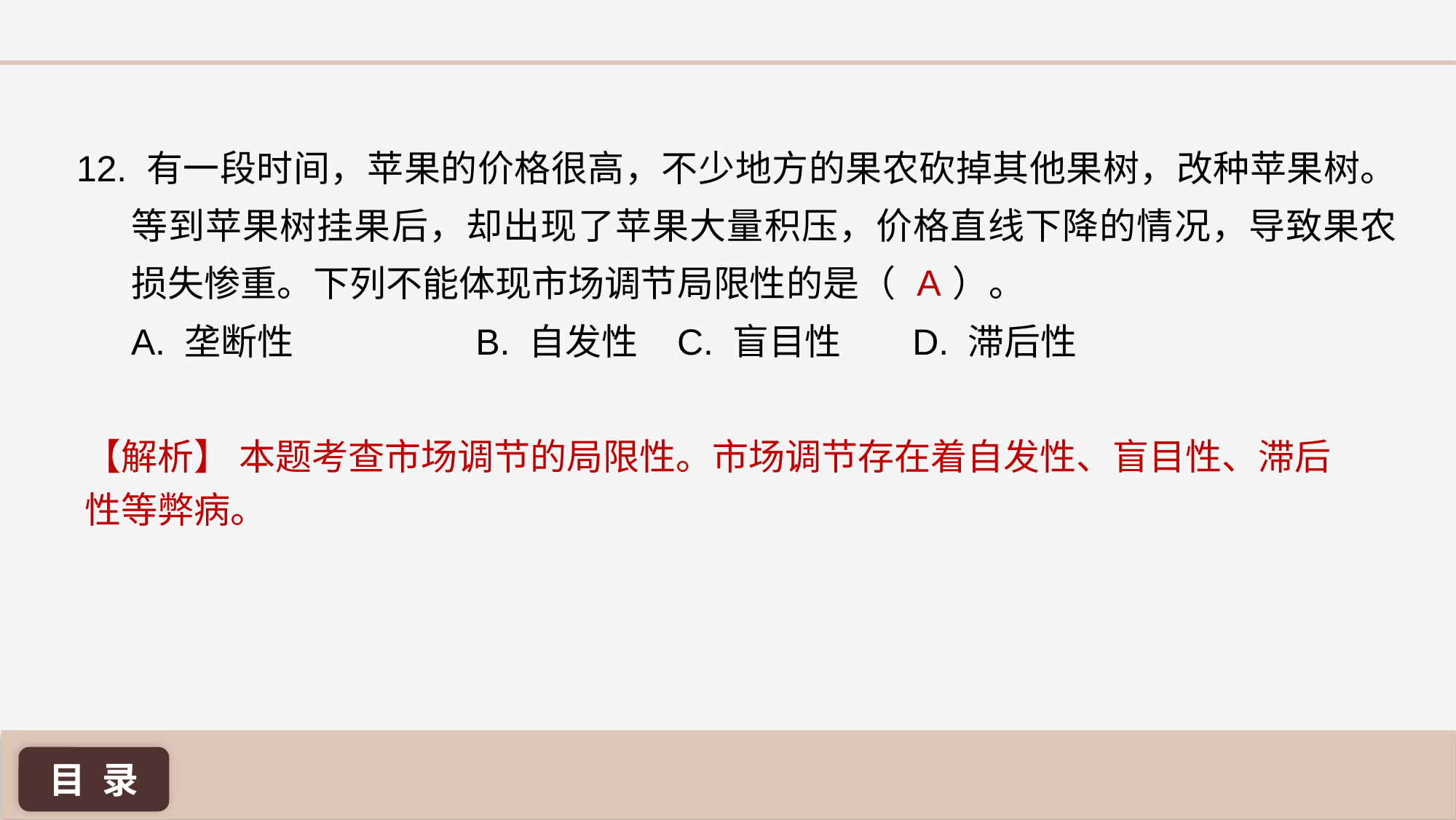

12. 有一段时间，苹果的价格很高，不少地方的果农砍掉其他果树，改种苹果树。等到苹果树挂果后，却出现了苹果大量积压，价格直线下降的情况，导致果农损失惨重。下列不能体现市场调节局限性的是（       ）。
A. 垄断性		 B. 自发性 	C. 盲目性	 D. 滞后性
A
【解析】 本题考查市场调节的局限性。市场调节存在着自发性、盲目性、滞后性等弊病。